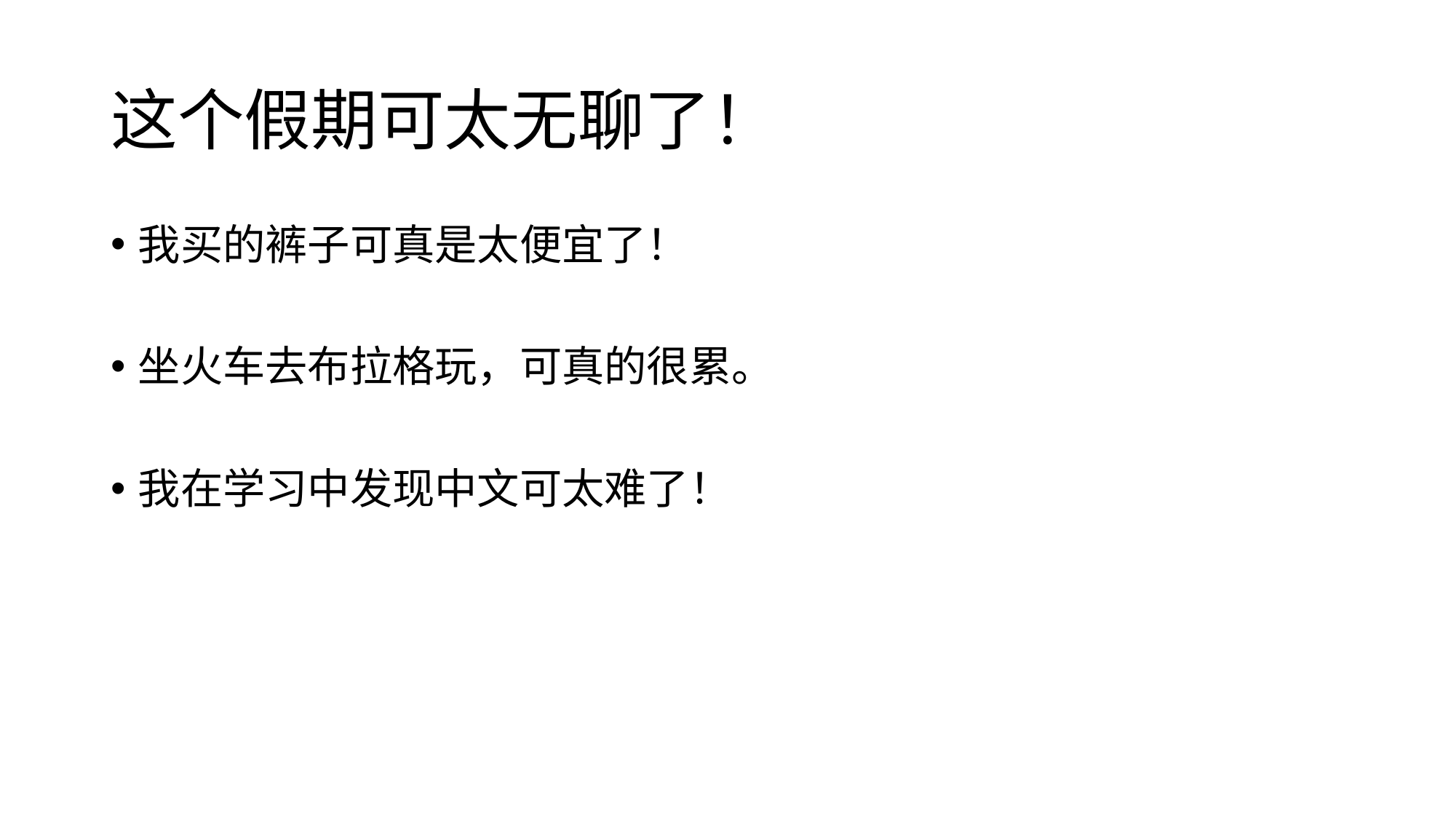

# 这个假期可太无聊了！
我买的裤子可真是太便宜了！

坐火车去布拉格玩，可真的很累。

我在学习中发现中文可太难了！